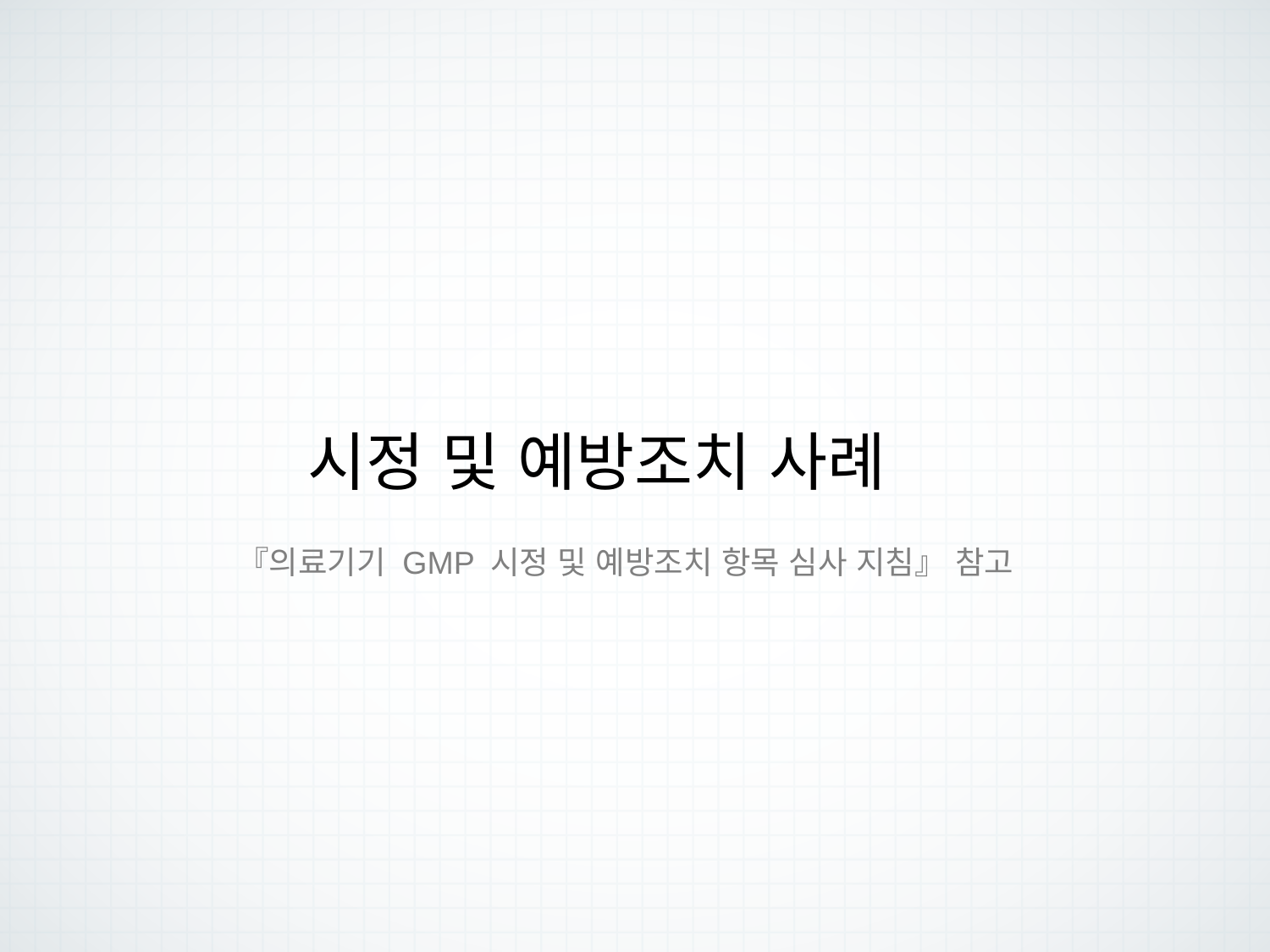

시정 및 예방조치 사례
『의료기기 GMP 시정 및 예방조치 항목 심사 지침』 참고